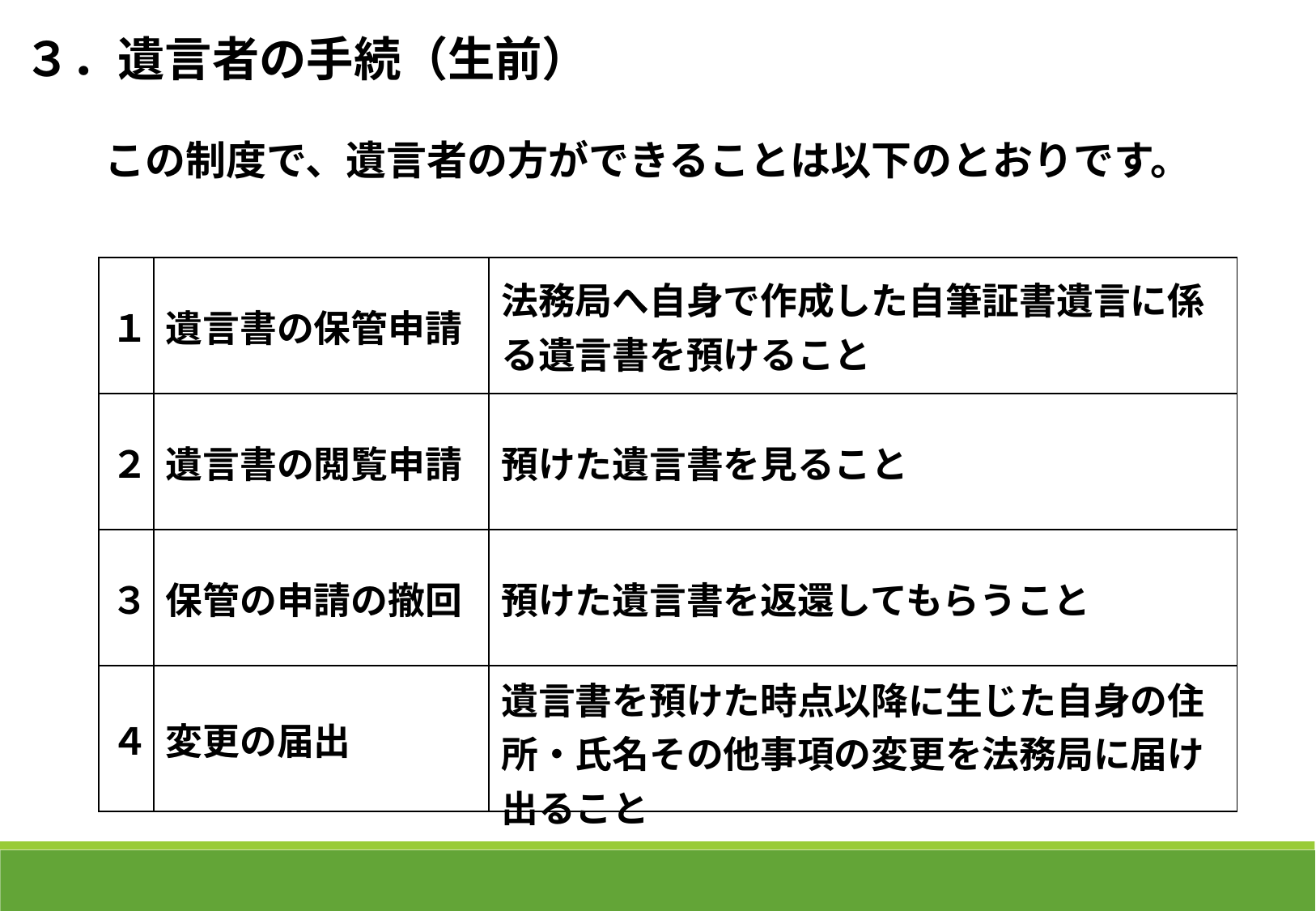

３．遺言者の手続（生前）

　　この制度で、遺言者の方ができることは以下のとおりです。
| １ | 遺言書の保管申請 | 法務局へ自身で作成した自筆証書遺言に係る遺言書を預けること |
| --- | --- | --- |
| ２ | 遺言書の閲覧申請 | 預けた遺言書を見ること |
| ３ | 保管の申請の撤回 | 預けた遺言書を返還してもらうこと |
| ４ | 変更の届出 | 遺言書を預けた時点以降に生じた自身の住所・氏名その他事項の変更を法務局に届け出ること |